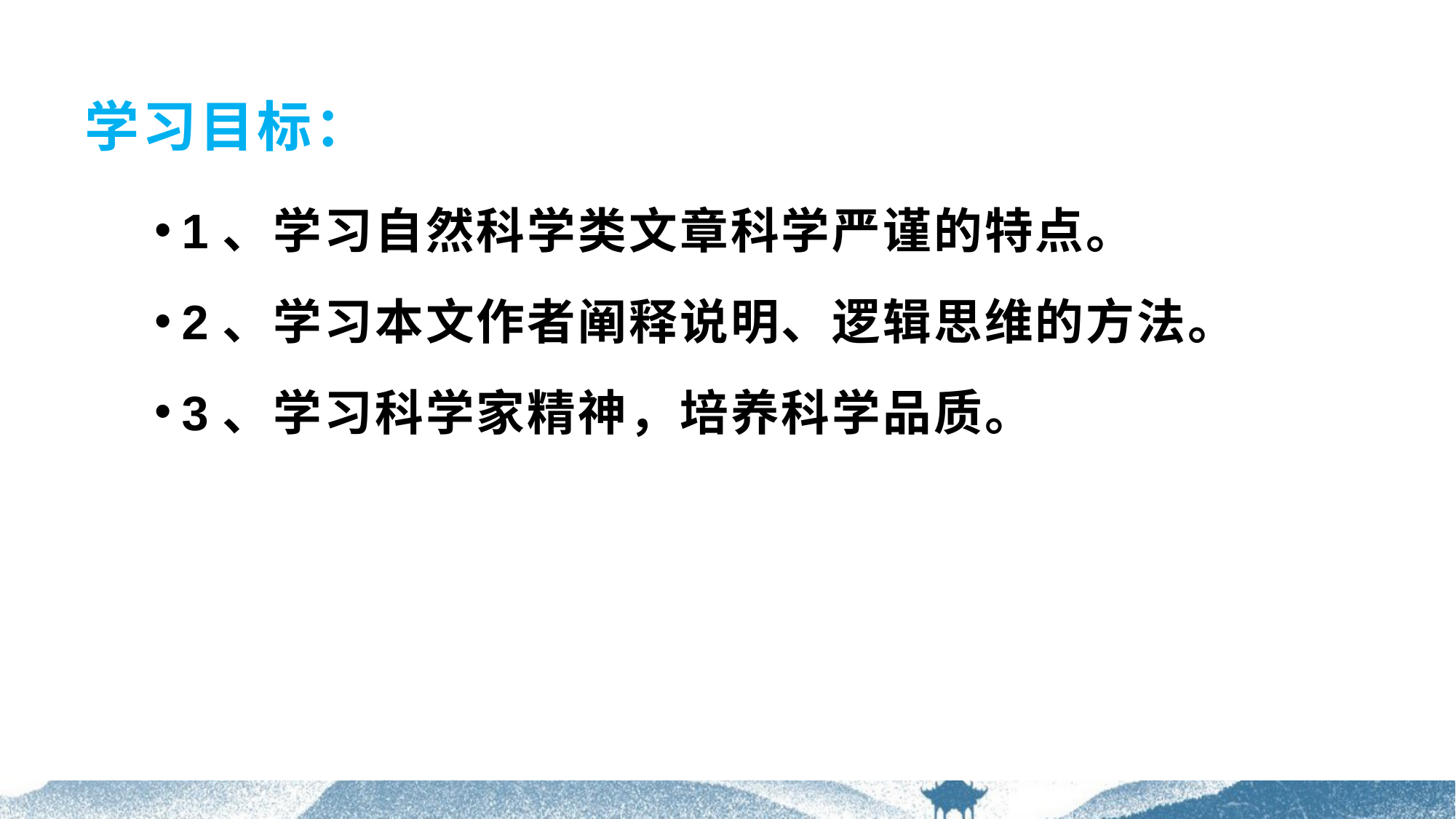

# 学习目标：
1、学习自然科学类文章科学严谨的特点。
2、学习本文作者阐释说明、逻辑思维的方法。
3、学习科学家精神，培养科学品质。